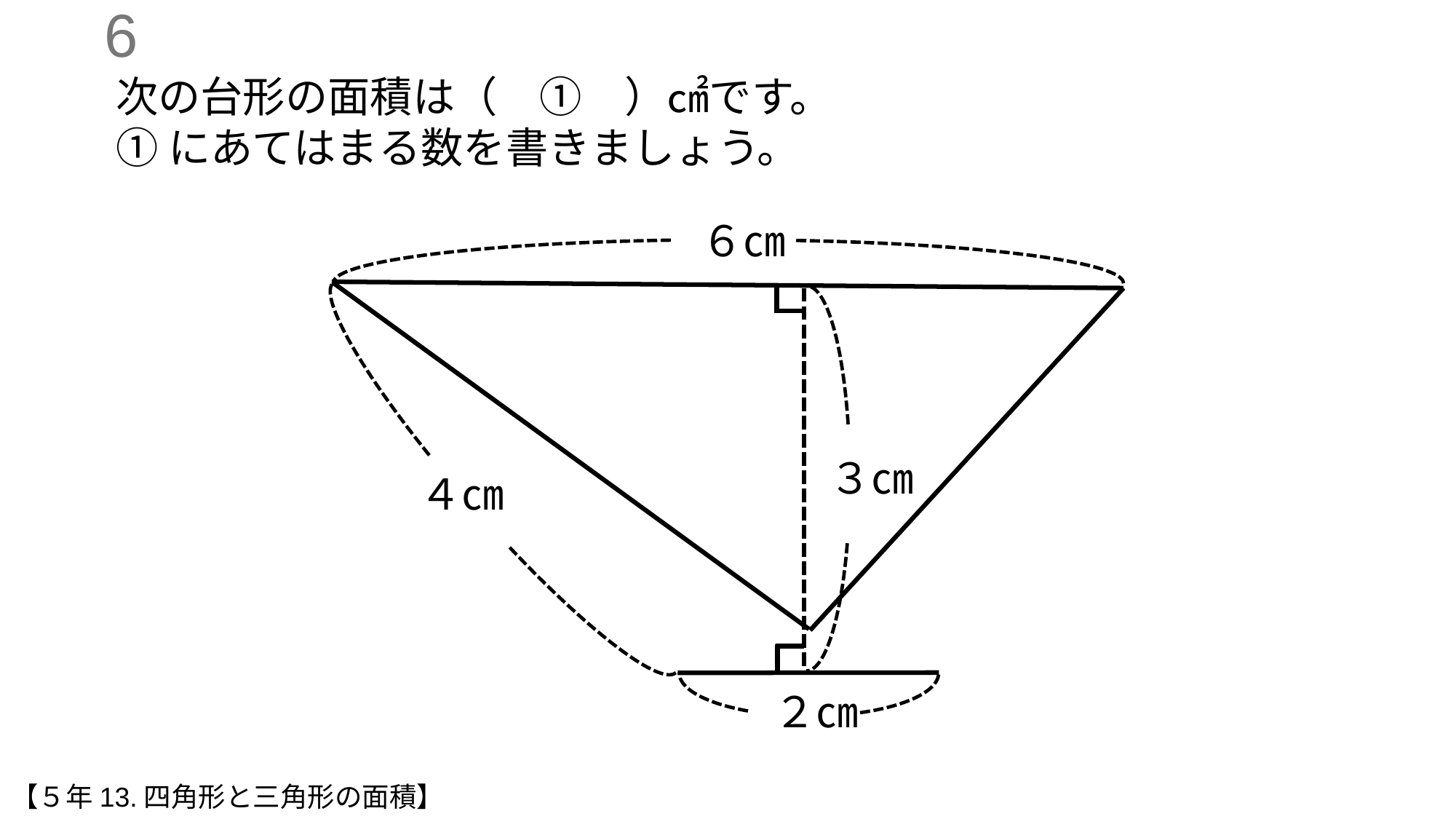

6
次の台形の面積は（　①　）㎠です。
①にあてはまる数を書きましょう。
６㎝

３㎝
４㎝

２㎝
【５年13.四角形と三角形の面積】